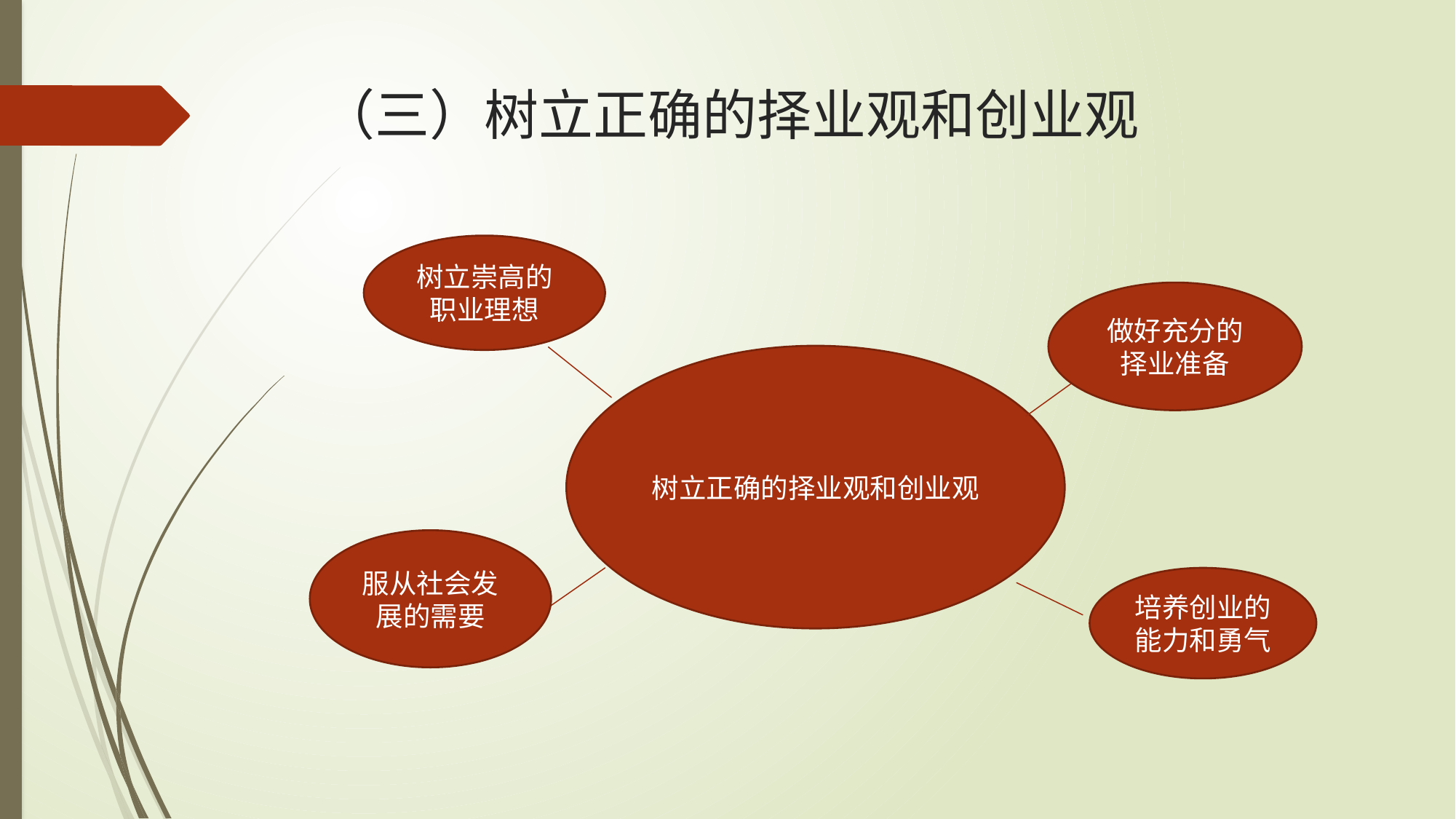

# （三）树立正确的择业观和创业观
树立崇高的职业理想
做好充分的择业准备
树立正确的择业观和创业观
服从社会发展的需要
培养创业的能力和勇气